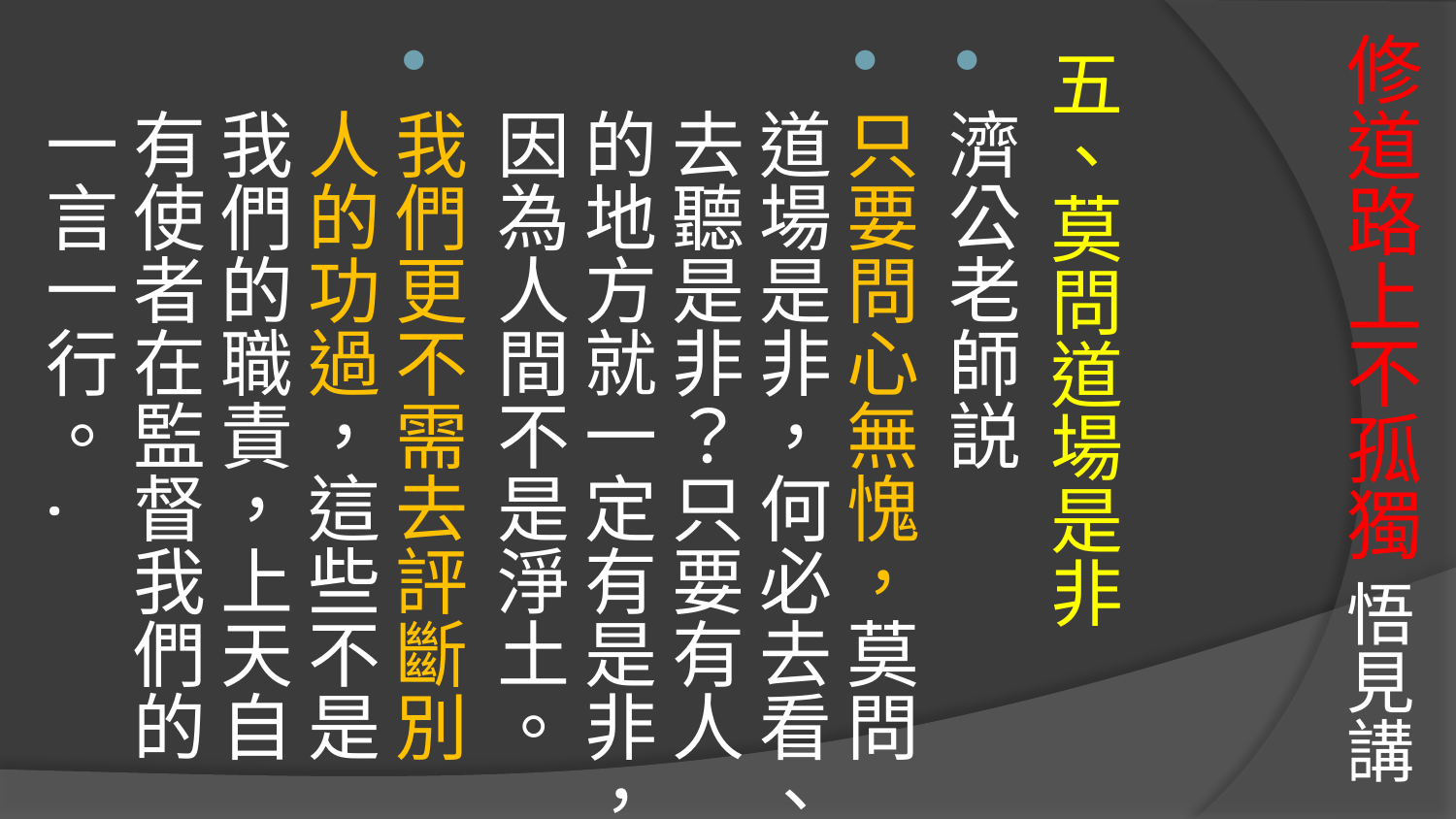

# 修道路上不孤獨 悟見講
五、莫問道場是非
濟公老師説
只要問心無愧，莫問道場是非，何必去看、去聽是非？只要有人的地方就一定有是非，因為人間不是淨土。
我們更不需去評斷別人的功過，這些不是我們的職責，上天自有使者在監督我們的一言一行。.